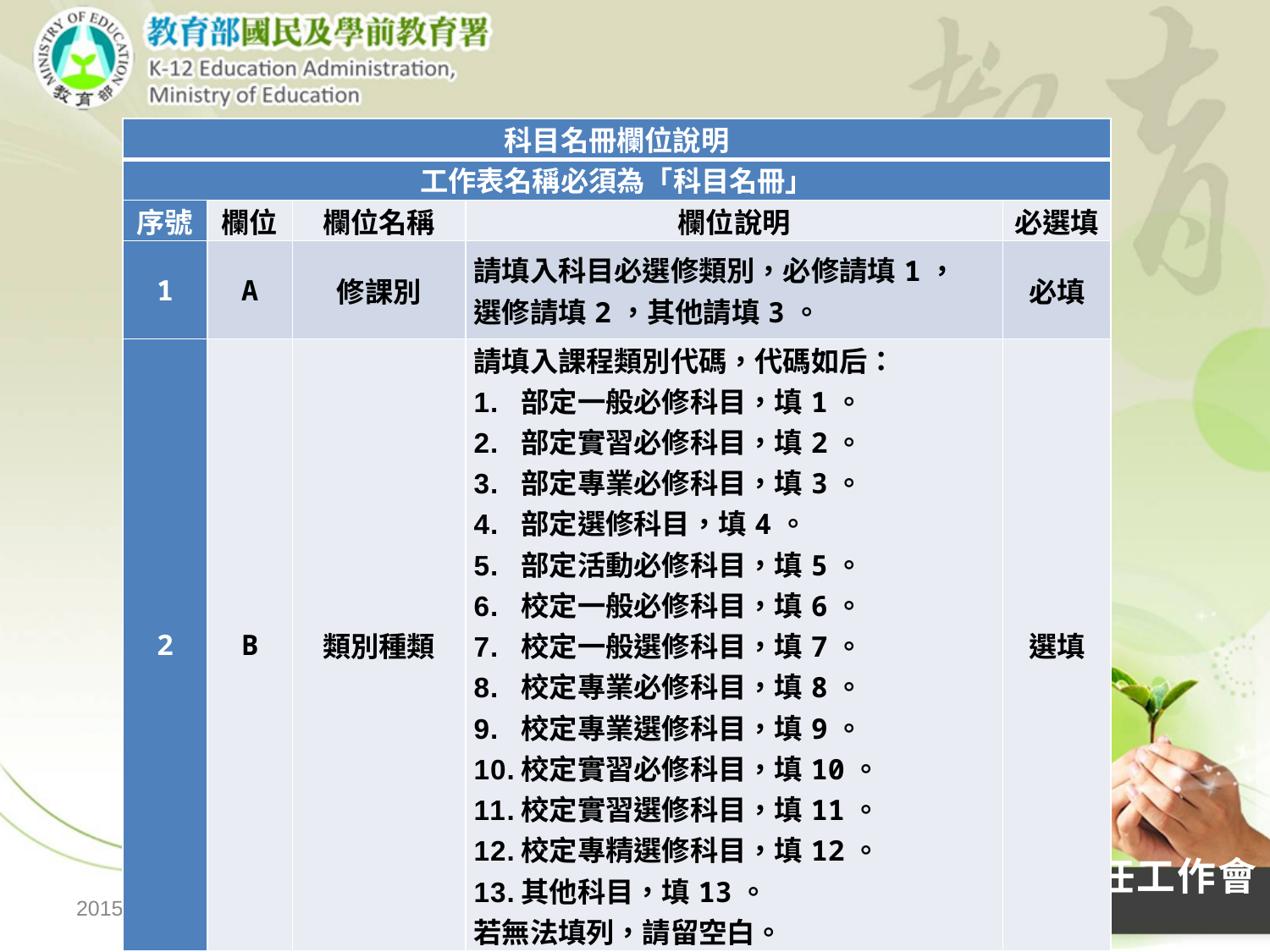

| 科目名冊欄位說明 |  |  |  |  |
| --- | --- | --- | --- | --- |
| 工作表名稱必須為「科目名冊」 |  |  |  |  |
| 序號 | 欄位 | 欄位名稱 | 欄位說明 | 必選填 |
| 1 | A | 修課別 | 請填入科目必選修類別，必修請填1， 選修請填2，其他請填3。 | 必填 |
| 2 | B | 類別種類 | 請填入課程類別代碼，代碼如后： 部定一般必修科目，填1。 部定實習必修科目，填2。 部定專業必修科目，填3。 部定選修科目，填4。 部定活動必修科目，填5。 校定一般必修科目，填6。 校定一般選修科目，填7。 校定專業必修科目，填8。 校定專業選修科目，填9。 校定實習必修科目，填10。 校定實習選修科目，填11。 校定專精選修科目，填12。 其他科目，填13。 若無法填列，請留空白。 | 選填 |
104學年度全國高級中等學校教務主任工作會議
2015/10/8
北區校長會議-1030819
10